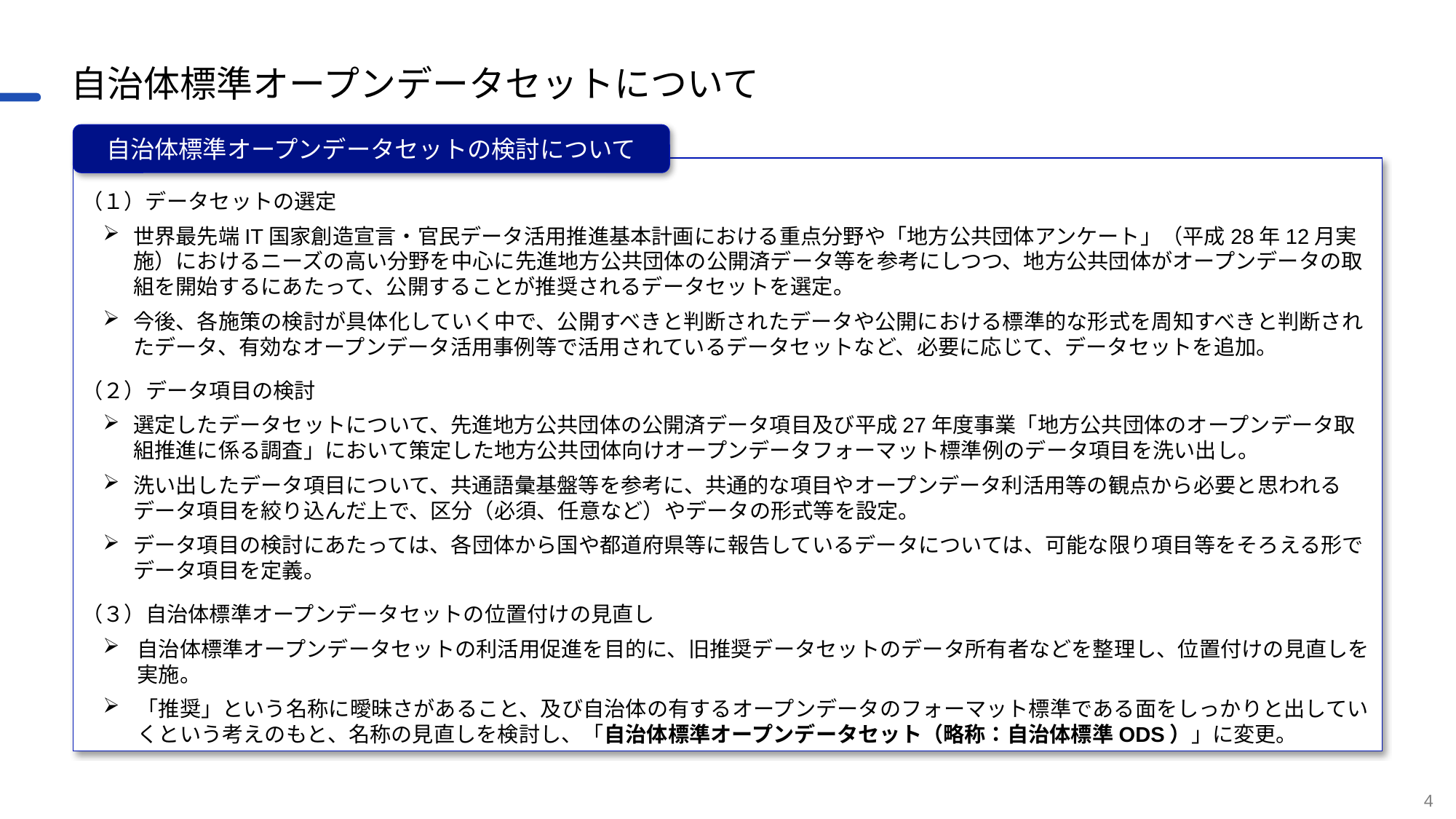

# 自治体標準オープンデータセットについて
自治体標準オープンデータセットの検討について
（１）データセットの選定
世界最先端IT国家創造宣言・官民データ活用推進基本計画における重点分野や「地方公共団体アンケート」（平成28年12月実施）におけるニーズの高い分野を中心に先進地方公共団体の公開済データ等を参考にしつつ、地方公共団体がオープンデータの取組を開始するにあたって、公開することが推奨されるデータセットを選定。
今後、各施策の検討が具体化していく中で、公開すべきと判断されたデータや公開における標準的な形式を周知すべきと判断されたデータ、有効なオープンデータ活用事例等で活用されているデータセットなど、必要に応じて、データセットを追加。
（２）データ項目の検討
選定したデータセットについて、先進地方公共団体の公開済データ項目及び平成27年度事業「地方公共団体のオープンデータ取組推進に係る調査」において策定した地方公共団体向けオープンデータフォーマット標準例のデータ項目を洗い出し。
洗い出したデータ項目について、共通語彙基盤等を参考に、共通的な項目やオープンデータ利活用等の観点から必要と思われるデータ項目を絞り込んだ上で、区分（必須、任意など）やデータの形式等を設定。
データ項目の検討にあたっては、各団体から国や都道府県等に報告しているデータについては、可能な限り項目等をそろえる形でデータ項目を定義。
（３）自治体標準オープンデータセットの位置付けの見直し
自治体標準オープンデータセットの利活用促進を目的に、旧推奨データセットのデータ所有者などを整理し、位置付けの見直しを実施。
「推奨」という名称に曖昧さがあること、及び自治体の有するオープンデータのフォーマット標準である面をしっかりと出していくという考えのもと、名称の見直しを検討し、「自治体標準オープンデータセット（略称：自治体標準ODS）」に変更。